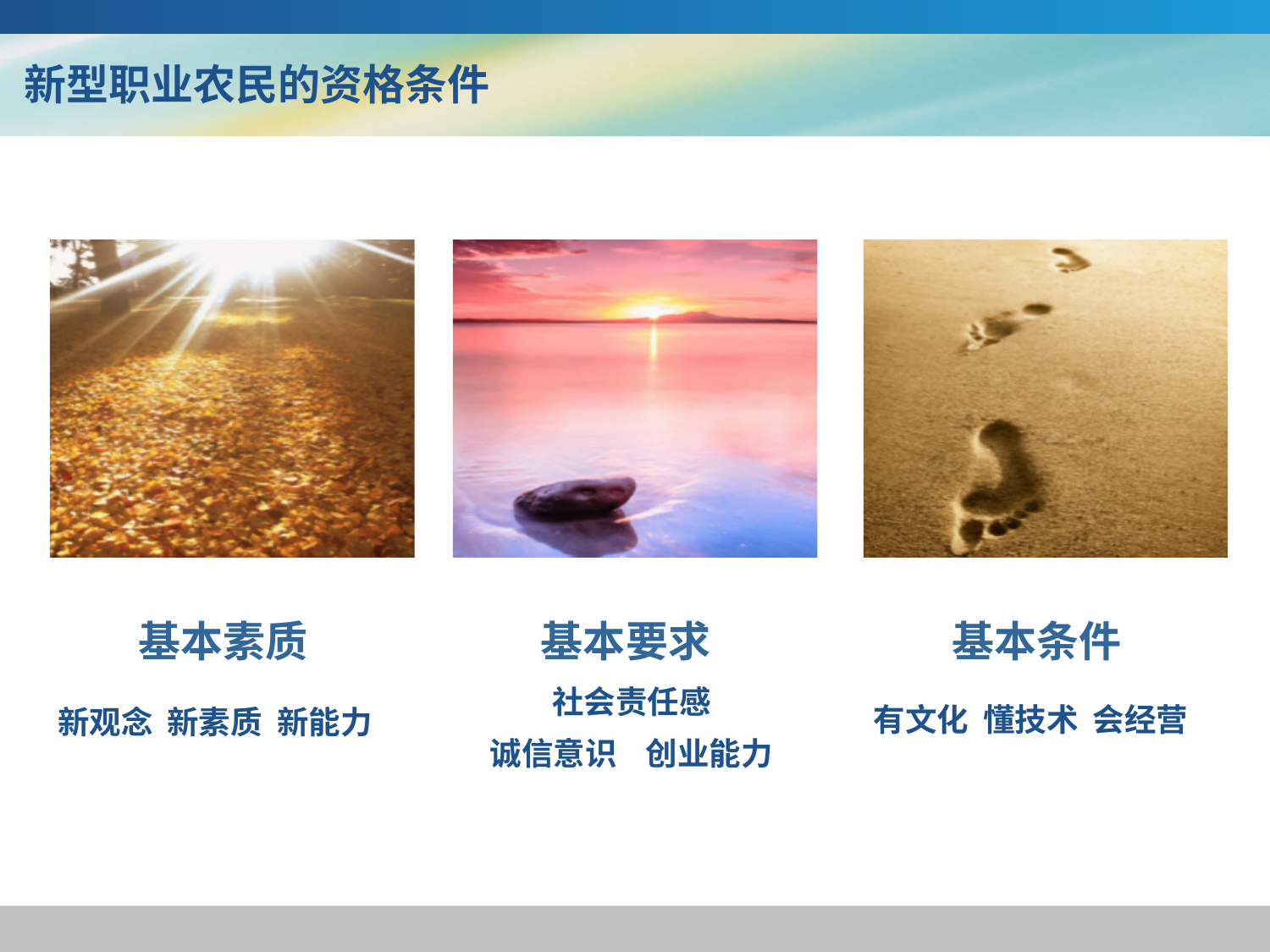

新型职业农民的资格条件

基本素质
基本要求
基本条件
社会责任感
诚信意识    创业能力
有文化  懂技术  会经营
新观念  新素质  新能力